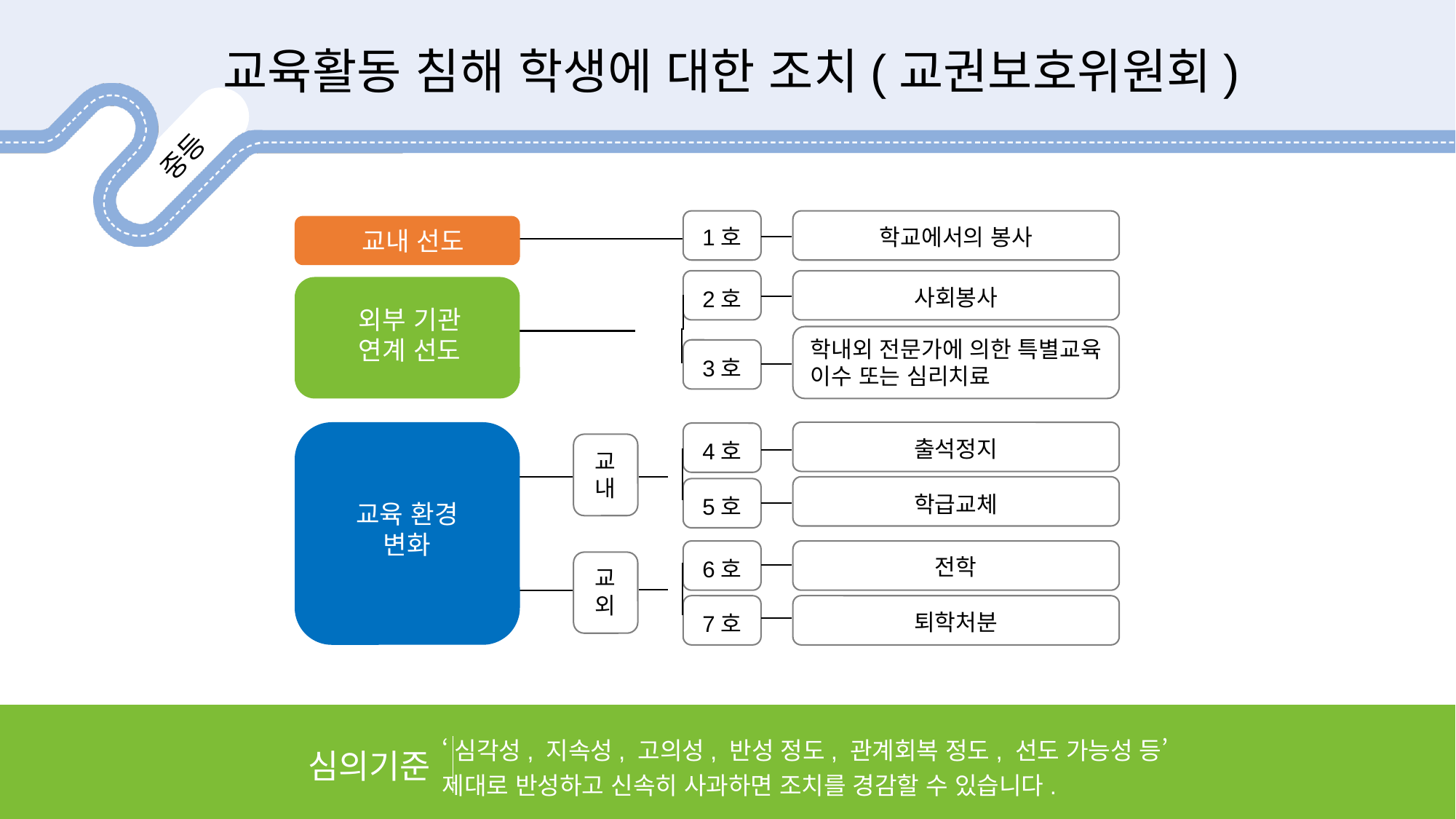

교육활동 침해 학생에 대한 조치(교권보호위원회)

1호
학교에서의 봉사
교내 선도

사회봉사
2호
외부 기관
연계 선도

학내외 전문가에 의한 특별교육
이수 또는 심리치료

3호

출석정지
4호

교
내

학급교체
5호
교육 환경
변화

전학
6호

교
외

퇴학처분
7호

‘심각성, 지속성, 고의성, 반성 정도, 관계회복 정도, 선도 가능성 등’
제대로 반성하고 신속히 사과하면 조치를 경감할 수 있습니다.
심의기준